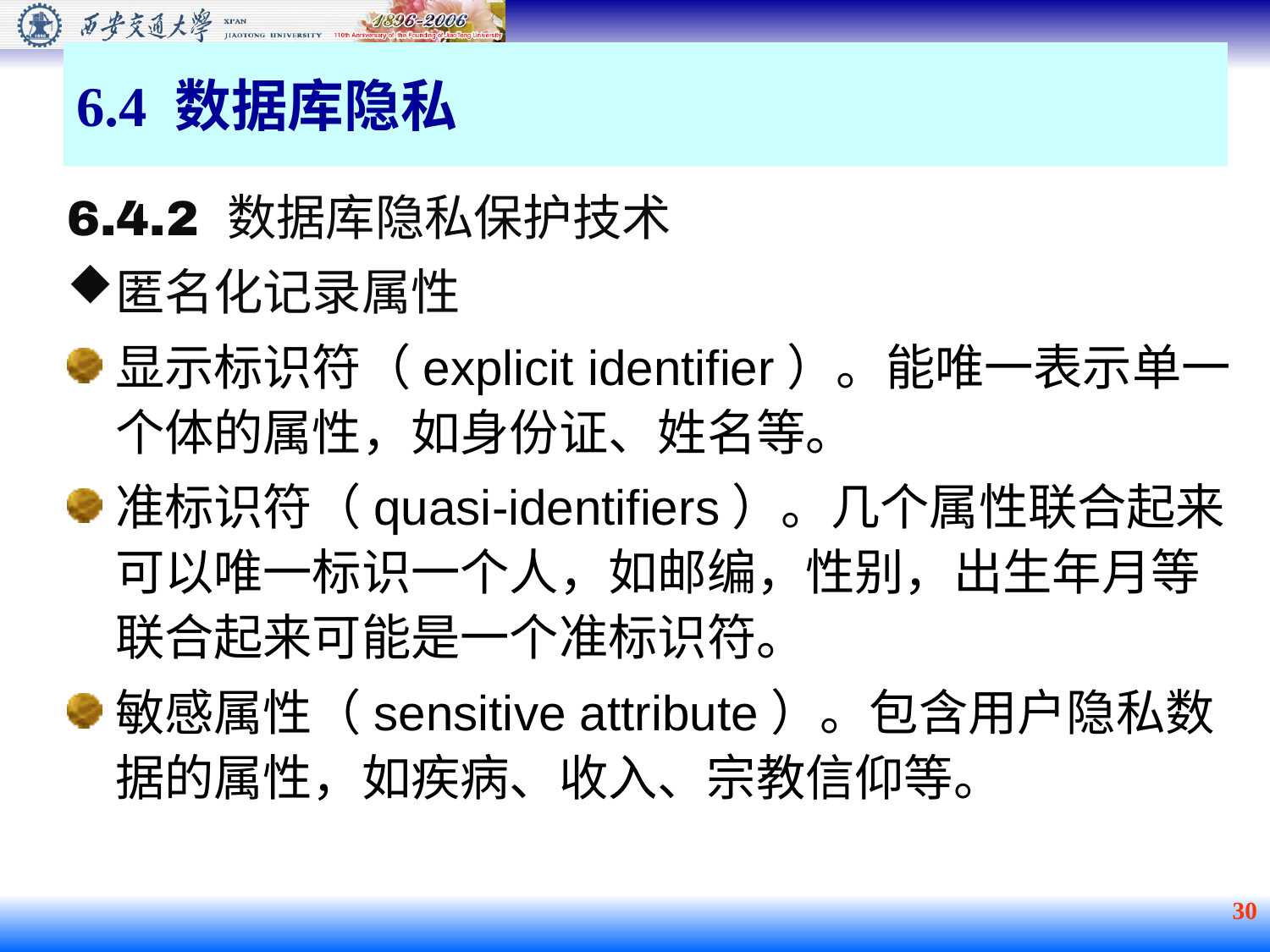

6.4 数据库隐私

6.4.2 数据库隐私保护技术
匿名化记录属性
显示标识符（explicit identifier）。能唯一表示单一个体的属性，如身份证、姓名等。
准标识符（quasi-identifiers）。几个属性联合起来可以唯一标识一个人，如邮编，性别，出生年月等联合起来可能是一个准标识符。
敏感属性（sensitive attribute）。包含用户隐私数据的属性，如疾病、收入、宗教信仰等。
 30